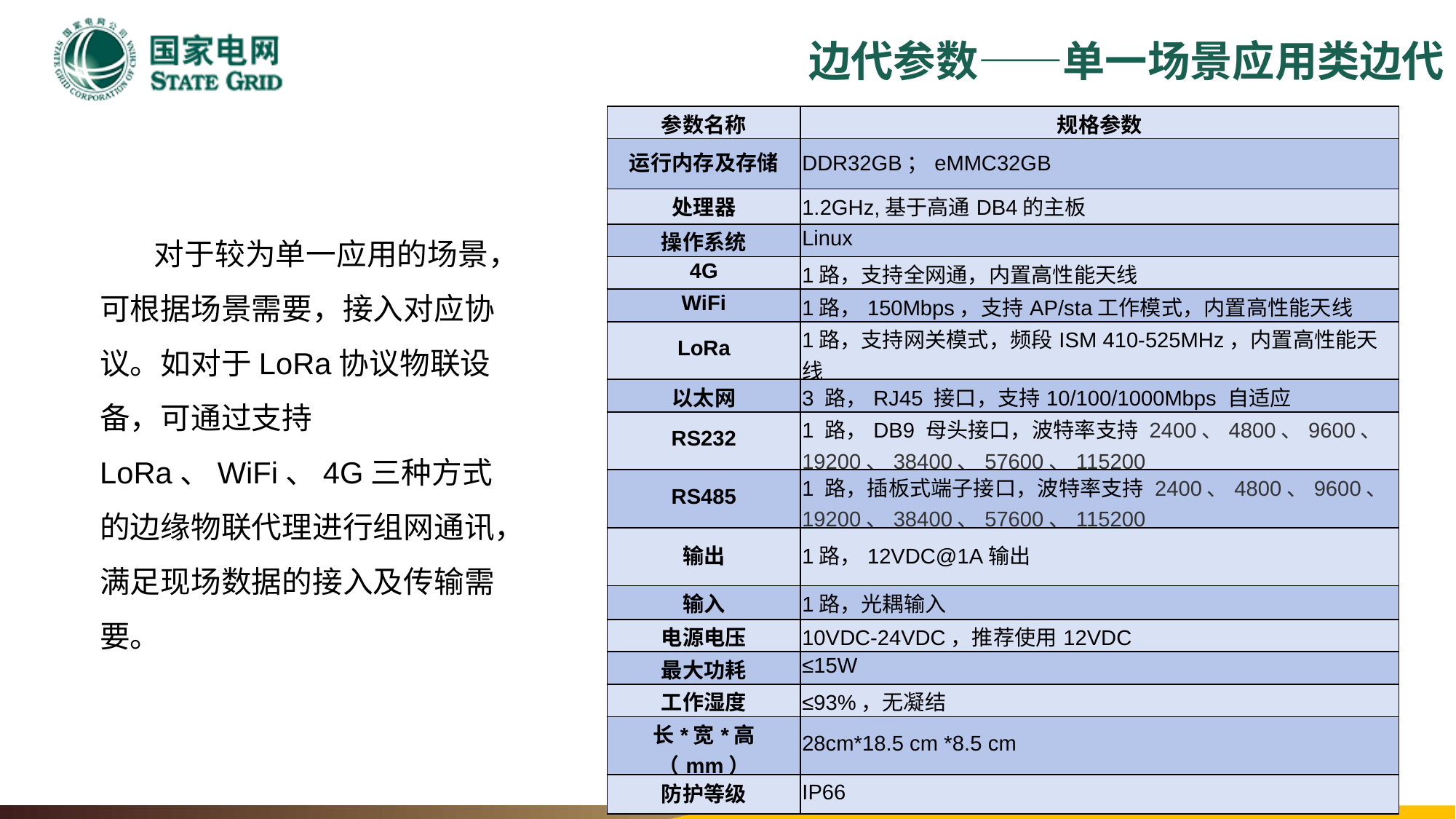

边代参数——单一场景应用类边代
| 参数名称 | 规格参数 |
| --- | --- |
| 运行内存及存储 | DDR32GB；eMMC32GB |
| 处理器 | 1.2GHz,基于高通DB4的主板 |
| 操作系统 | Linux |
| 4G | 1路，支持全网通，内置高性能天线 |
| WiFi | 1路，150Mbps，支持AP/sta工作模式，内置高性能天线 |
| LoRa | 1路，支持网关模式，频段ISM 410-525MHz，内置高性能天线 |
| 以太网 | 3 路，RJ45 接口，支持10/100/1000Mbps 自适应 |
| RS232 | 1 路，DB9 母头接口，波特率支持 2400、4800、9600、19200、38400、57600、115200 |
| RS485 | 1 路，插板式端子接口，波特率支持 2400、4800、9600、19200、38400、57600、115200 |
| 输出 | 1路，12VDC@1A输出 |
| 输入 | 1路，光耦输入 |
| 电源电压 | 10VDC-24VDC，推荐使用12VDC |
| 最大功耗 | ≤15W |
| 工作湿度 | ≤93%，无凝结 |
| 长\*宽\*高（mm） | 28cm\*18.5 cm \*8.5 cm |
| 防护等级 | IP66 |
       对于较为单一应用的场景，可根据场景需要，接入对应协议。如对于LoRa协议物联设备，可通过支持LoRa、WiFi、4G三种方式的边缘物联代理进行组网通讯，满足现场数据的接入及传输需要。